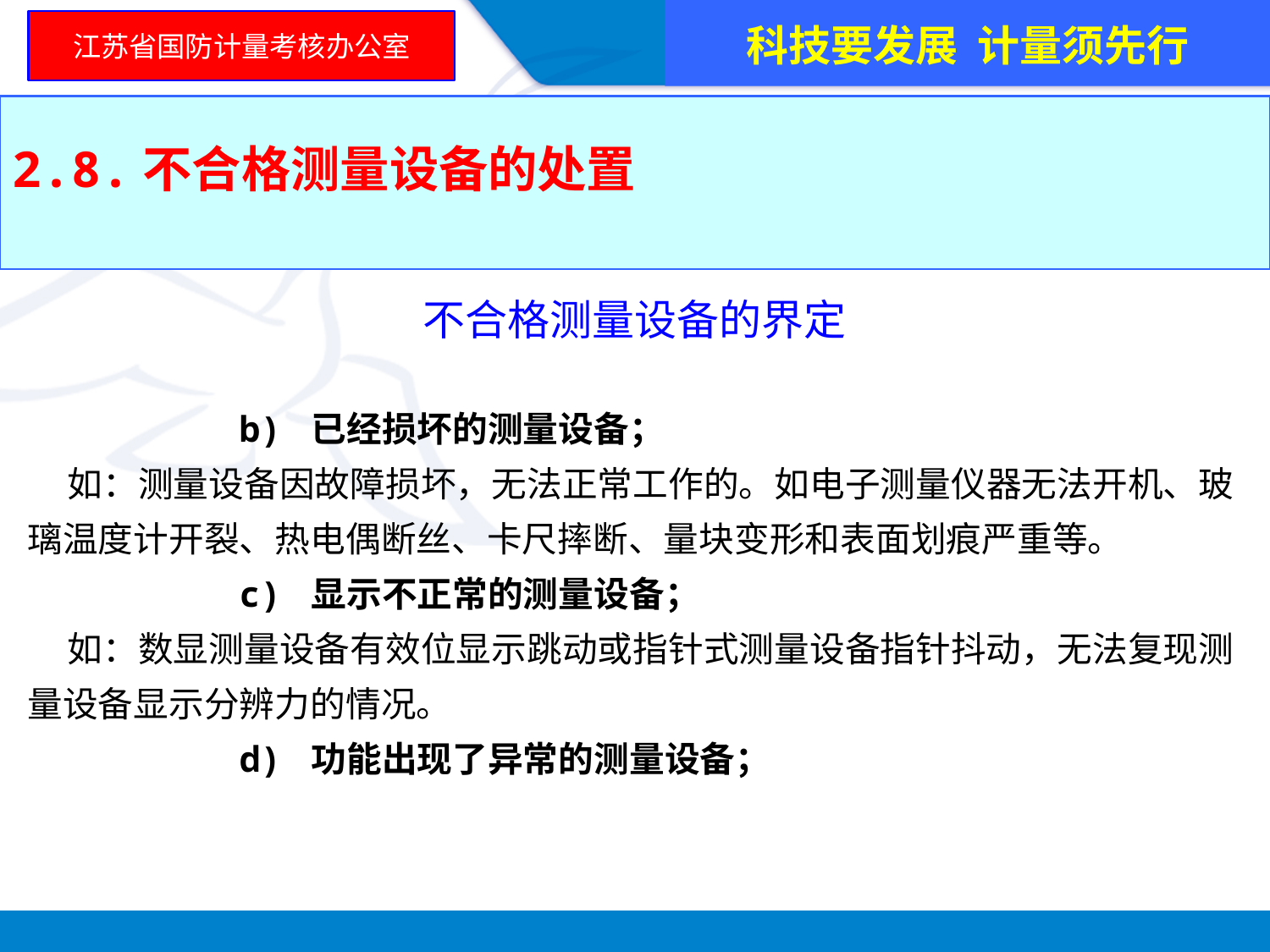

科技要发展  计量须先行
江苏省国防计量考核办公室
2.8.不合格测量设备的处置

不合格测量设备的界定

          b) 已经损坏的测量设备；
    如：测量设备因故障损坏，无法正常工作的。如电子测量仪器无法开机、玻璃温度计开裂、热电偶断丝、卡尺摔断、量块变形和表面划痕严重等。
          c) 显示不正常的测量设备；
    如：数显测量设备有效位显示跳动或指针式测量设备指针抖动，无法复现测量设备显示分辨力的情况。
          d) 功能出现了异常的测量设备；